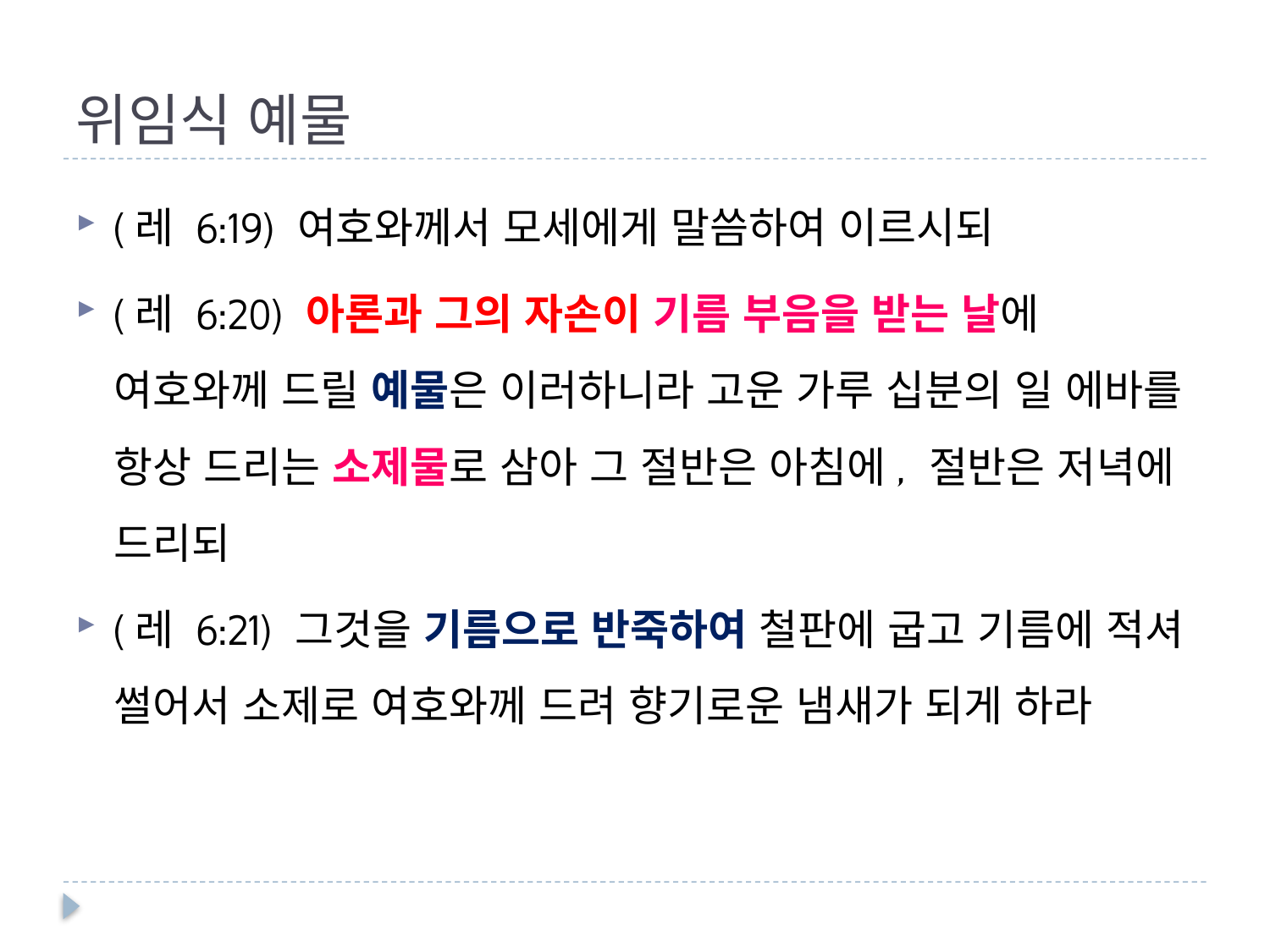

# 위임식 예물
(레 6:19) 여호와께서 모세에게 말씀하여 이르시되
(레 6:20) 아론과 그의 자손이 기름 부음을 받는 날에 여호와께 드릴 예물은 이러하니라 고운 가루 십분의 일 에바를 항상 드리는 소제물로 삼아 그 절반은 아침에, 절반은 저녁에 드리되
(레 6:21) 그것을 기름으로 반죽하여 철판에 굽고 기름에 적셔 썰어서 소제로 여호와께 드려 향기로운 냄새가 되게 하라